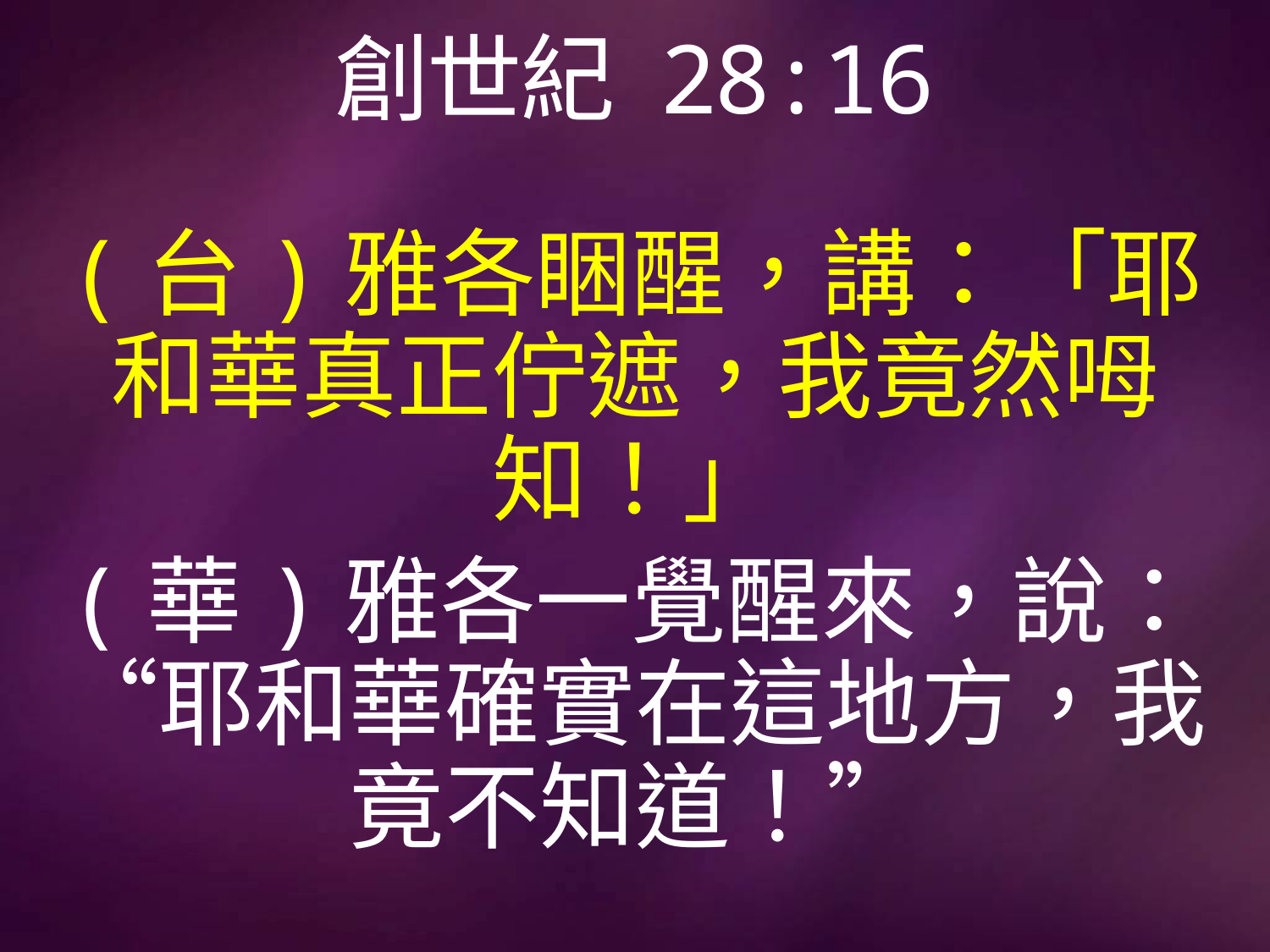

# 創世紀 28:16
(台)雅各睏醒，講：「耶和華真正佇遮，我竟然呣知！」
(華)雅各一覺醒來，說：“耶和華確實在這地方，我竟不知道！”